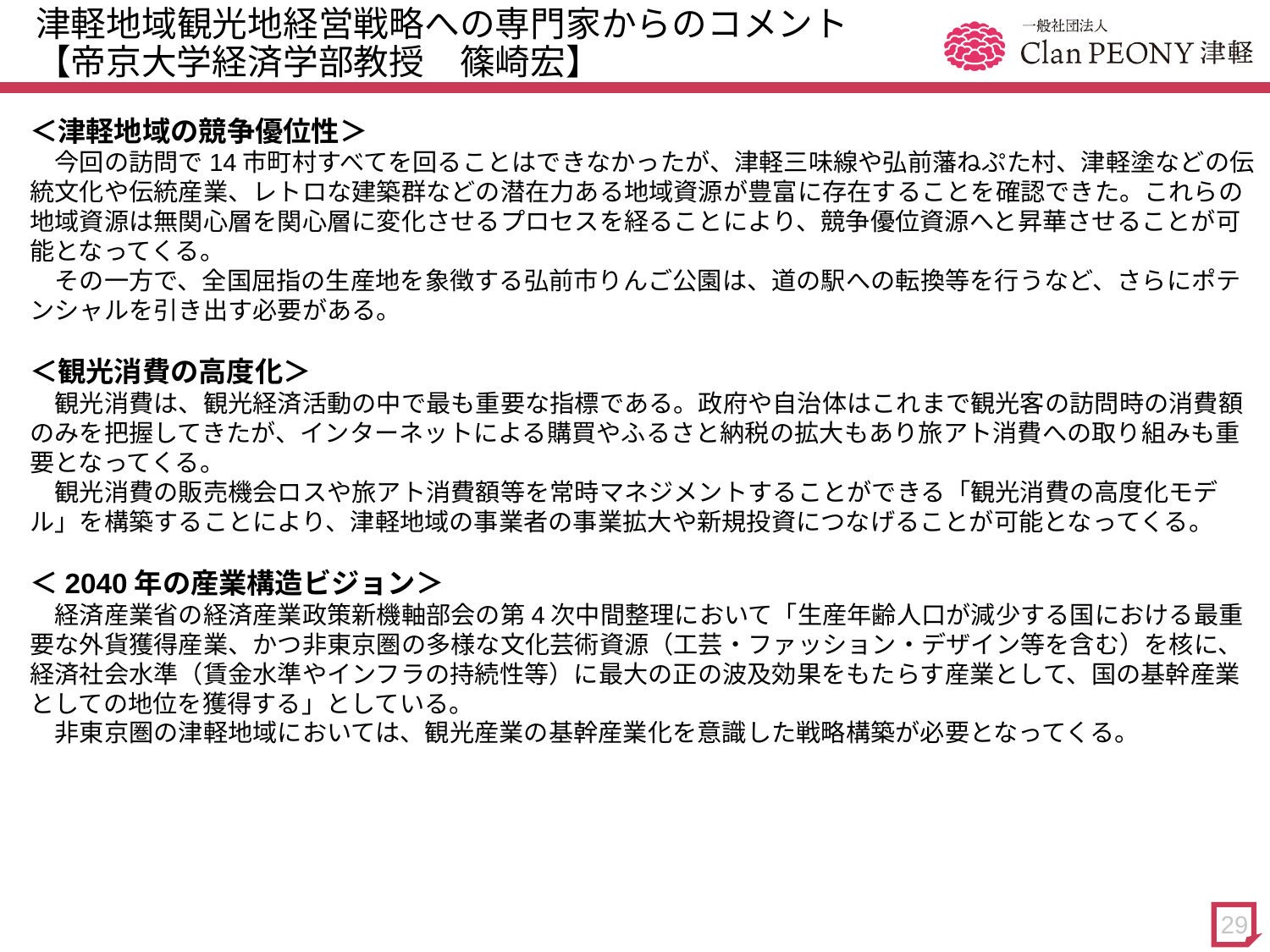

# 津軽地域観光地経営戦略への専門家からのコメント 【帝京大学経済学部教授　篠崎宏】

＜津軽地域の競争優位性＞
　今回の訪問で14市町村すべてを回ることはできなかったが、津軽三味線や弘前藩ねぷた村、津軽塗などの伝統文化や伝統産業、レトロな建築群などの潜在力ある地域資源が豊富に存在することを確認できた。これらの地域資源は無関心層を関心層に変化させるプロセスを経ることにより、競争優位資源へと昇華させることが可能となってくる。
　その一方で、全国屈指の生産地を象徴する弘前市りんご公園は、道の駅への転換等を行うなど、さらにポテンシャルを引き出す必要がある。

＜観光消費の高度化＞
　観光消費は、観光経済活動の中で最も重要な指標である。政府や自治体はこれまで観光客の訪問時の消費額のみを把握してきたが、インターネットによる購買やふるさと納税の拡大もあり旅アト消費への取り組みも重要となってくる。
　観光消費の販売機会ロスや旅アト消費額等を常時マネジメントすることができる「観光消費の高度化モデル」を構築することにより、津軽地域の事業者の事業拡大や新規投資につなげることが可能となってくる。

＜2040年の産業構造ビジョン＞
　経済産業省の経済産業政策新機軸部会の第4次中間整理において「生産年齢人口が減少する国における最重要な外貨獲得産業、かつ非東京圏の多様な文化芸術資源（工芸・ファッション・デザイン等を含む）を核に、経済社会水準（賃金水準やインフラの持続性等）に最大の正の波及効果をもたらす産業として、国の基幹産業としての地位を獲得する」としている。
　非東京圏の津軽地域においては、観光産業の基幹産業化を意識した戦略構築が必要となってくる。
29